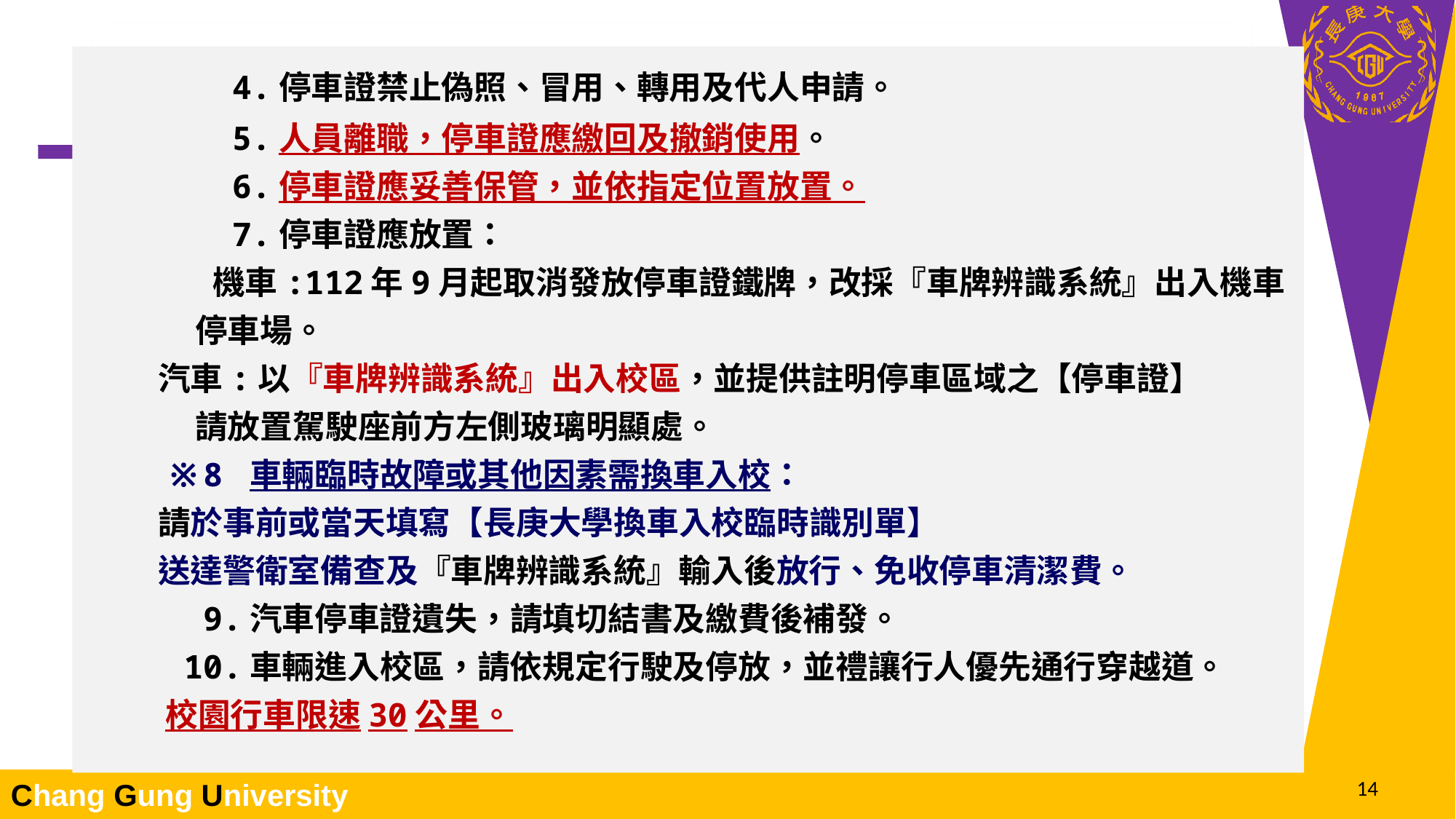

4.停車證禁止偽照、冒用、轉用及代人申請。
		5.人員離職，停車證應繳回及撤銷使用。
		6.停車證應妥善保管，並依指定位置放置。
      	7.停車證應放置：
	  機車:112年9月起取消發放停車證鐵牌，改採『車牌辨識系統』出入機車
              停車場。
         汽車:以『車牌辨識系統』出入校區，並提供註明停車區域之【停車證】
              請放置駕駛座前方左側玻璃明顯處。
	  ※8 車輛臨時故障或其他因素需換車入校：
         請於事前或當天填寫【長庚大學換車入校臨時識別單】
         送達警衛室備查及『車牌辨識系統』輸入後放行、免收停車清潔費。
	    9.汽車停車證遺失，請填切結書及繳費後補發。
	   10.車輛進入校區，請依規定行駛及停放，並禮讓行人優先通行穿越道。
          校園行車限速30公里。
14